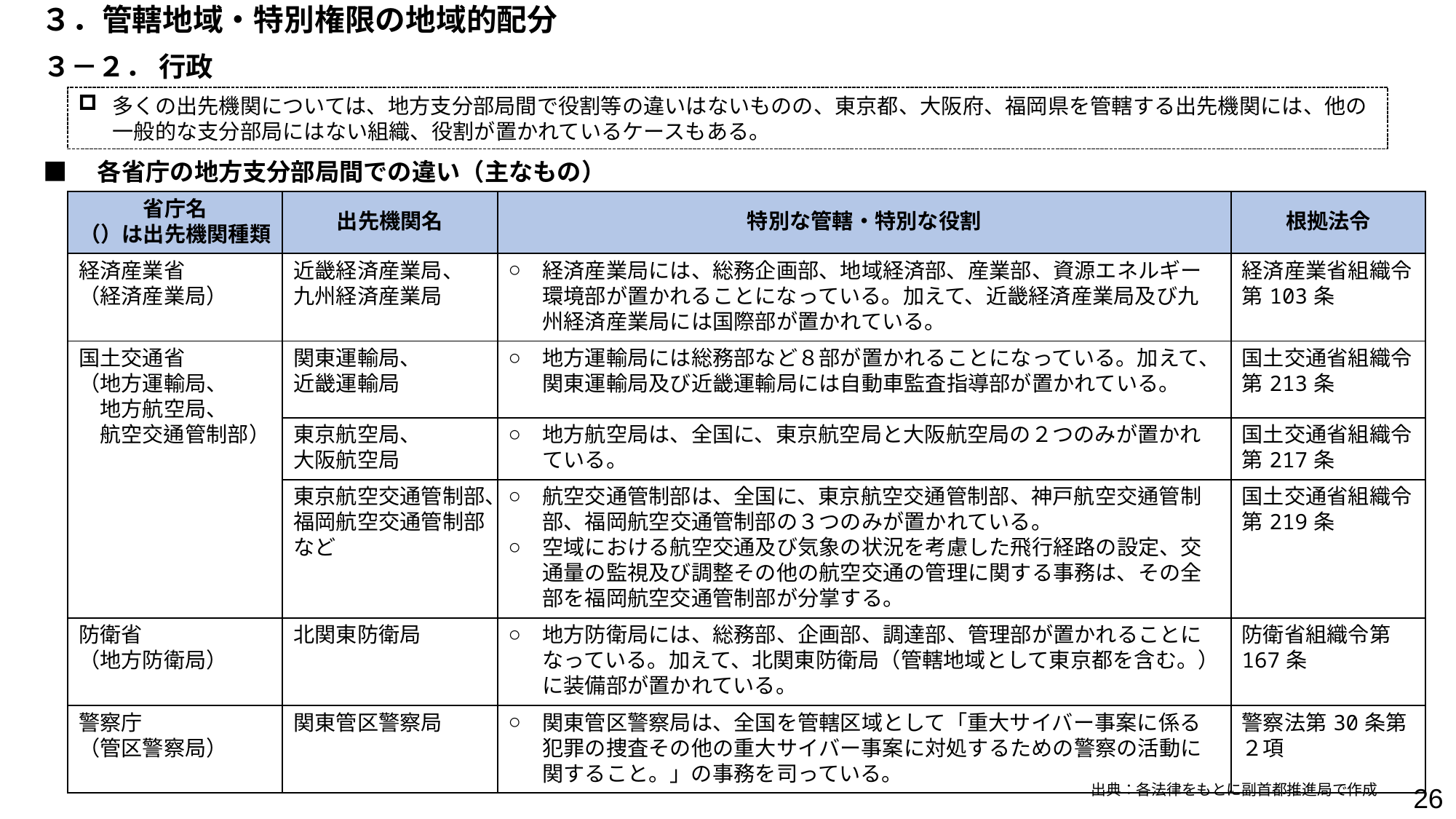

３．管轄地域・特別権限の地域的配分
３－２． 行政
多くの出先機関については、地方支分部局間で役割等の違いはないものの、東京都、大阪府、福岡県を管轄する出先機関には、他の一般的な支分部局にはない組織、役割が置かれているケースもある。
■　各省庁の地方支分部局間での違い（主なもの）
| 省庁名 （）は出先機関種類 | 出先機関名 | 特別な管轄・特別な役割 | 根拠法令 |
| --- | --- | --- | --- |
| 経済産業省 （経済産業局） | 近畿経済産業局、 九州経済産業局 | 経済産業局には、総務企画部、地域経済部、産業部、資源エネルギー環境部が置かれることになっている。加えて、近畿経済産業局及び九州経済産業局には国際部が置かれている。 | 経済産業省組織令第103条 |
| 国土交通省 （地方運輸局、 　地方航空局、 　航空交通管制部） | 関東運輸局、 近畿運輸局 | 地方運輸局には総務部など８部が置かれることになっている。加えて、関東運輸局及び近畿運輸局には自動車監査指導部が置かれている。 | 国土交通省組織令第213条 |
|  | 東京航空局、 大阪航空局 | 地方航空局は、全国に、東京航空局と大阪航空局の２つのみが置かれている。 | 国土交通省組織令第217条 |
|  | 東京航空交通管制部、 福岡航空交通管制部など | 航空交通管制部は、全国に、東京航空交通管制部、神戸航空交通管制部、福岡航空交通管制部の３つのみが置かれている。 空域における航空交通及び気象の状況を考慮した飛行経路の設定、交通量の監視及び調整その他の航空交通の管理に関する事務は、その全部を福岡航空交通管制部が分掌する。 | 国土交通省組織令第219条 |
| 防衛省 （地方防衛局） | 北関東防衛局 | 地方防衛局には、総務部、企画部、調達部、管理部が置かれることになっている。加えて、北関東防衛局（管轄地域として東京都を含む。）に装備部が置かれている。 | 防衛省組織令第167条 |
| 警察庁 （管区警察局） | 関東管区警察局 | 関東管区警察局は、全国を管轄区域として「重大サイバー事案に係る犯罪の捜査その他の重大サイバー事案に対処するための警察の活動に関すること。」の事務を司っている。 | 警察法第30条第２項 |
出典：各法律をもとに副首都推進局で作成
26